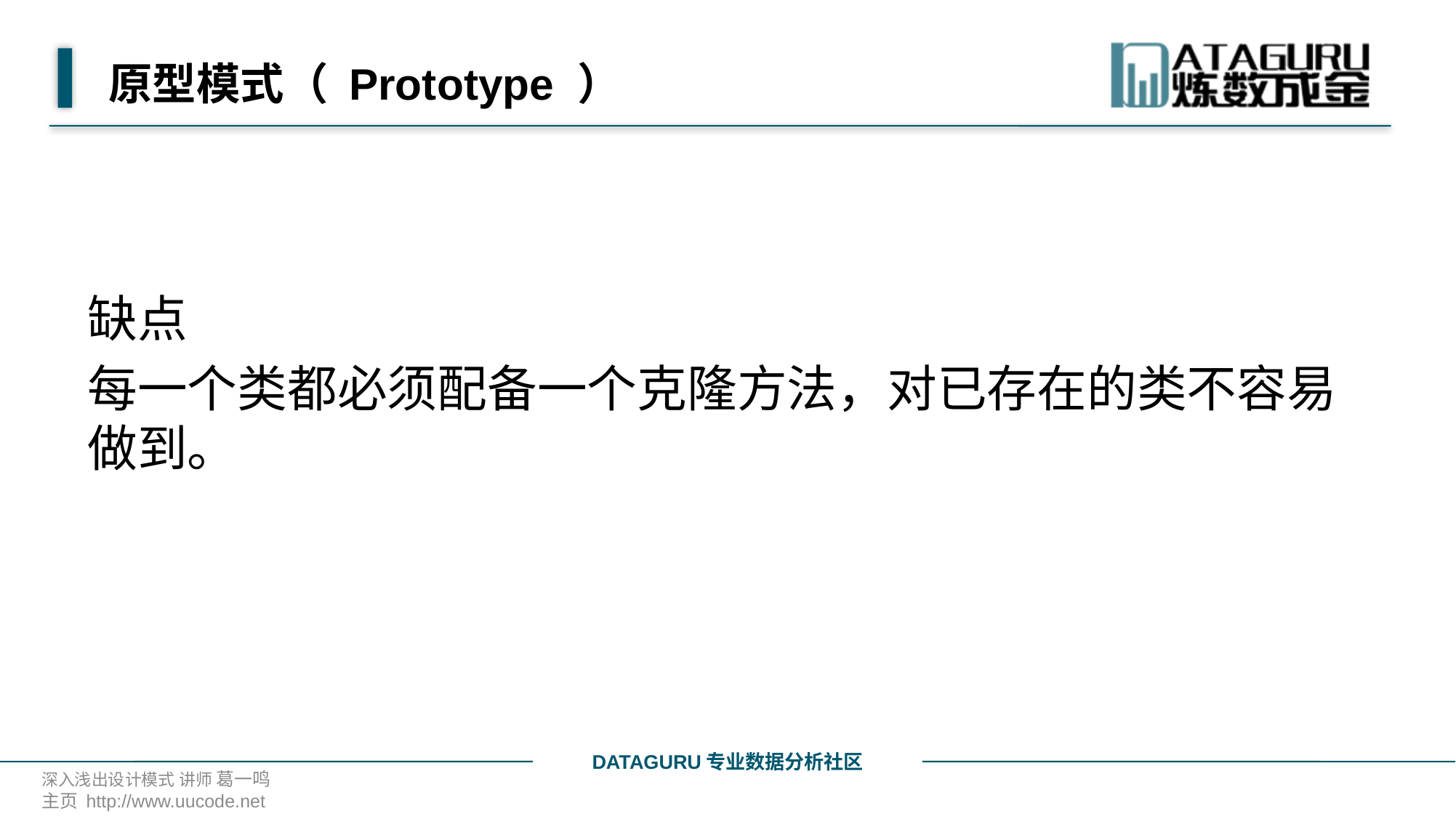

# 原型模式（ Prototype ）
缺点
每一个类都必须配备一个克隆方法，对已存在的类不容易做到。